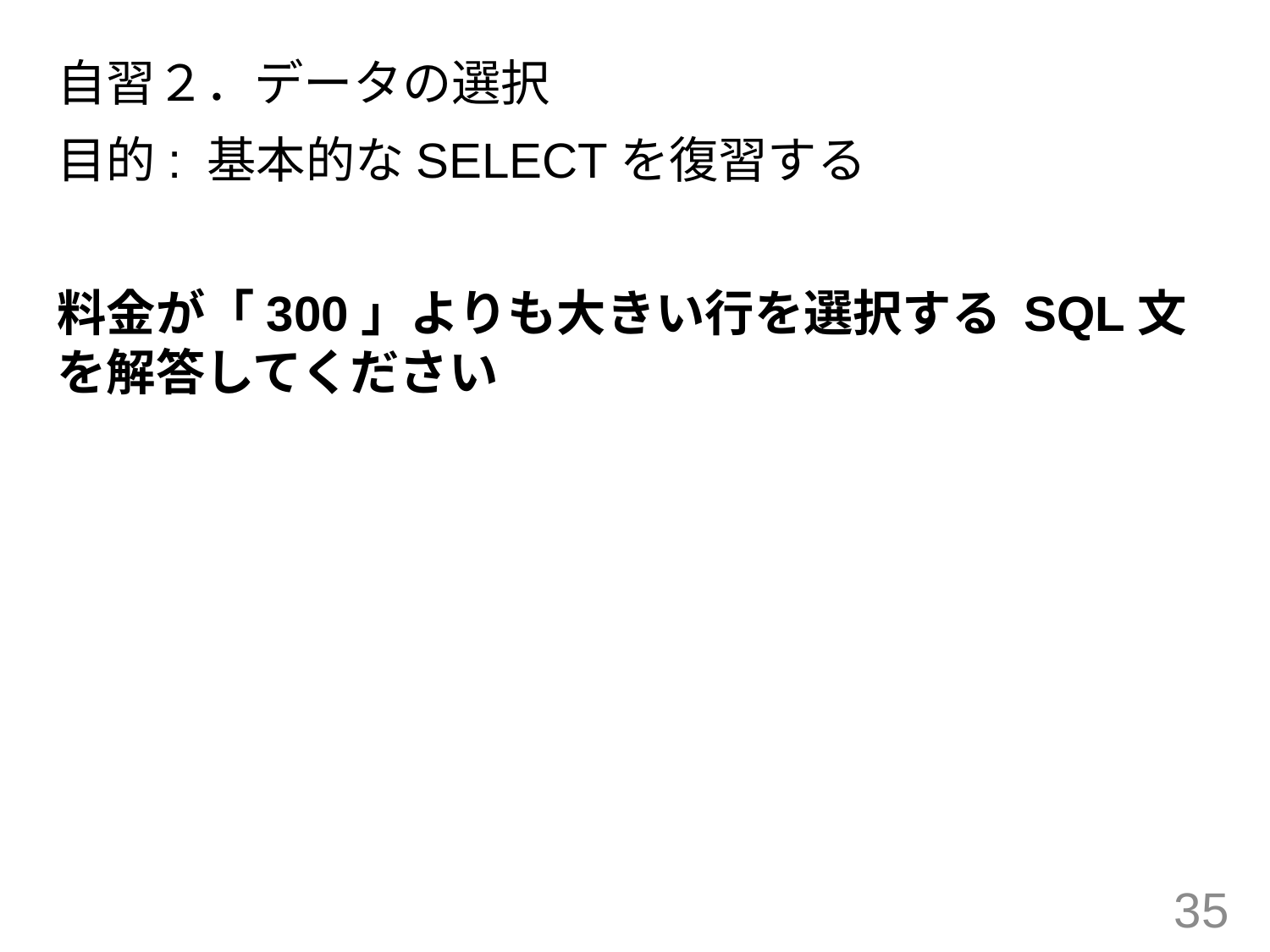

自習２．データの選択
目的: 基本的なSELECTを復習する

料金が「300」よりも大きい行を選択する SQL文を解答してください
35